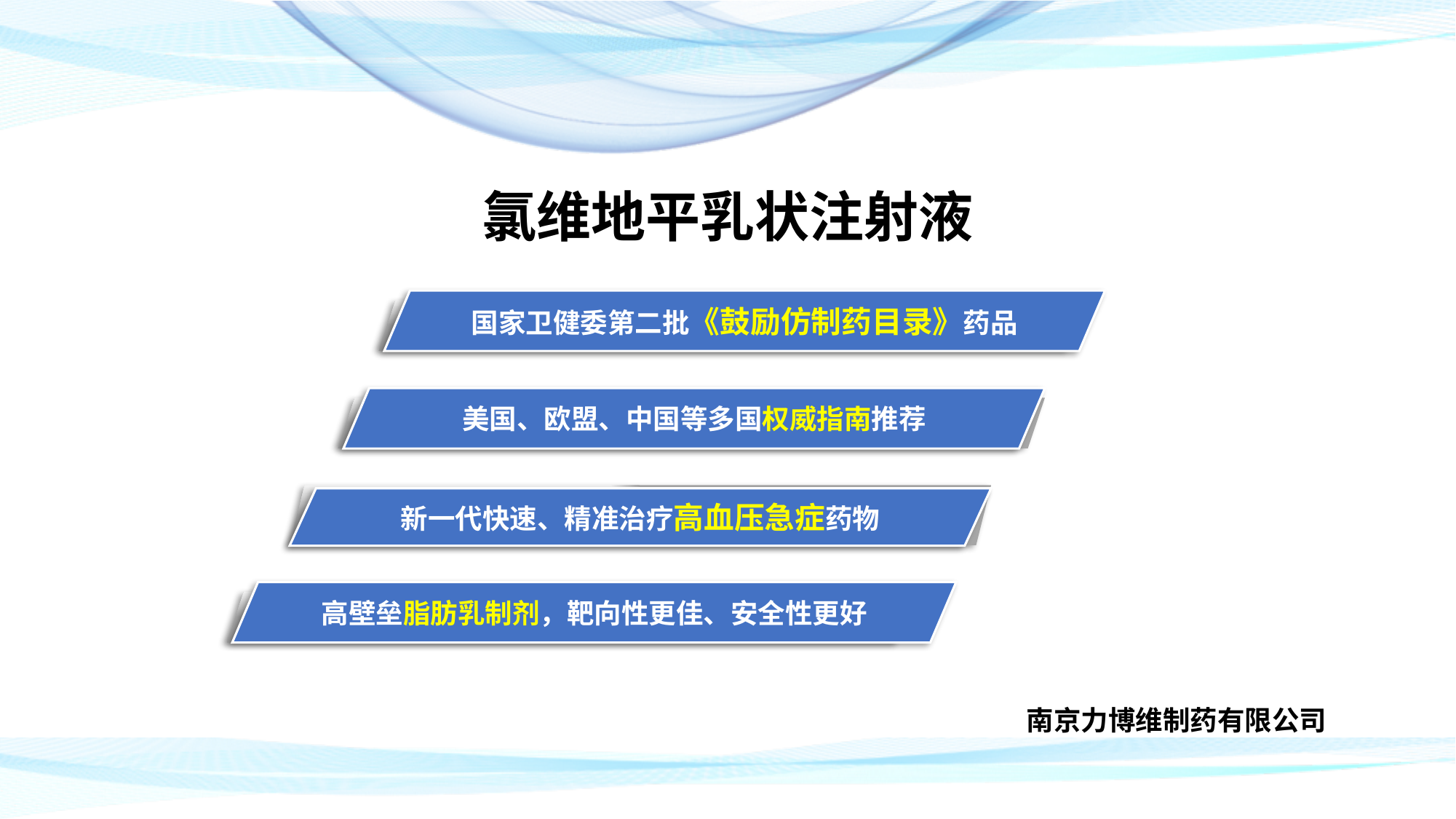

氯维地平乳状注射液
国家卫健委第二批《鼓励仿制药目录》药品

美国、欧盟、中国等多国权威指南推荐

新一代快速、精准治疗高血压急症药物
高壁垒脂肪乳制剂，靶向性更佳、安全性更好

南京力博维制药有限公司